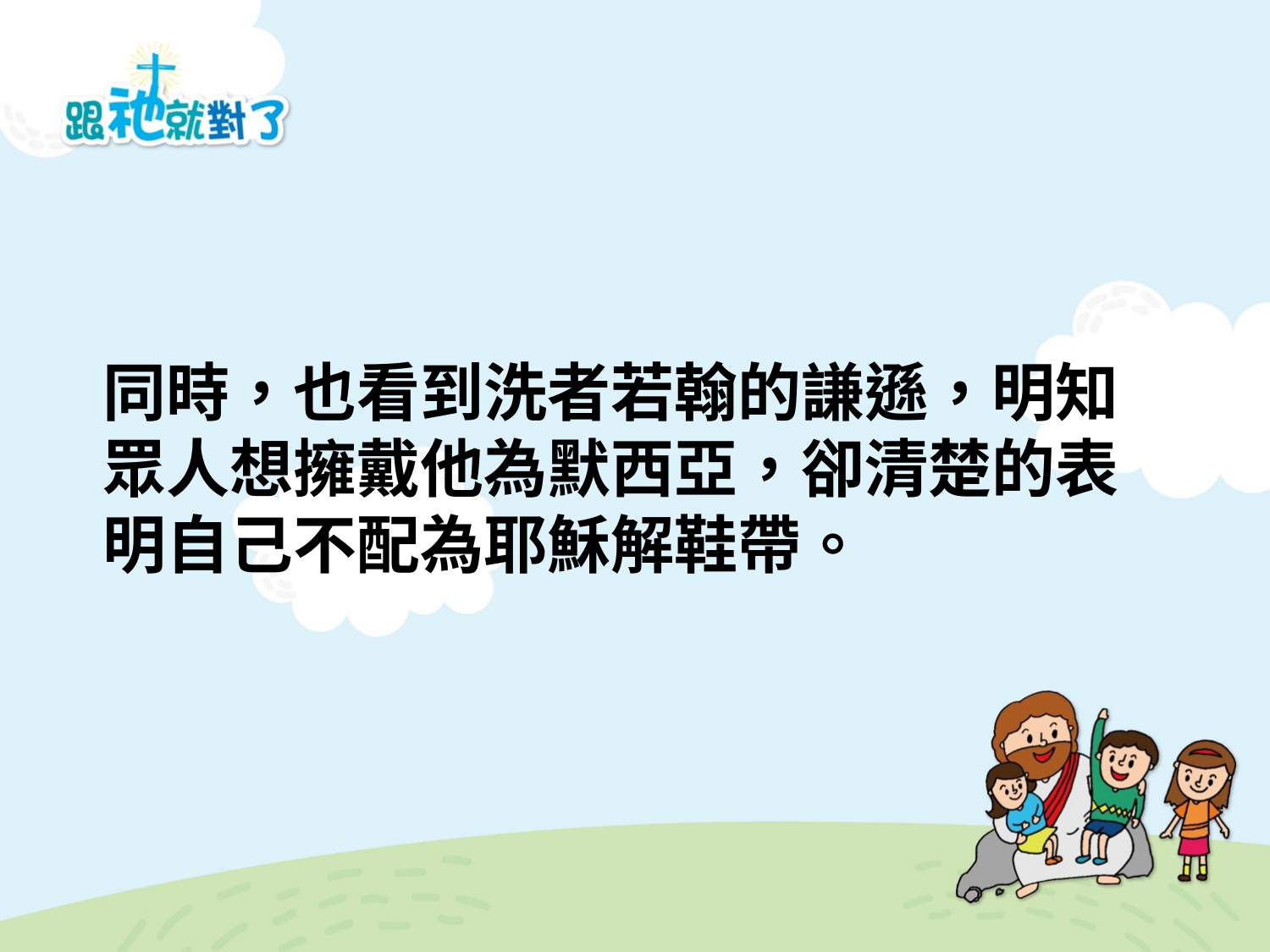

同時，也看到洗者若翰的謙遜，明知眾人想擁戴他為默西亞，卻清楚的表明自己不配為耶穌解鞋帶。